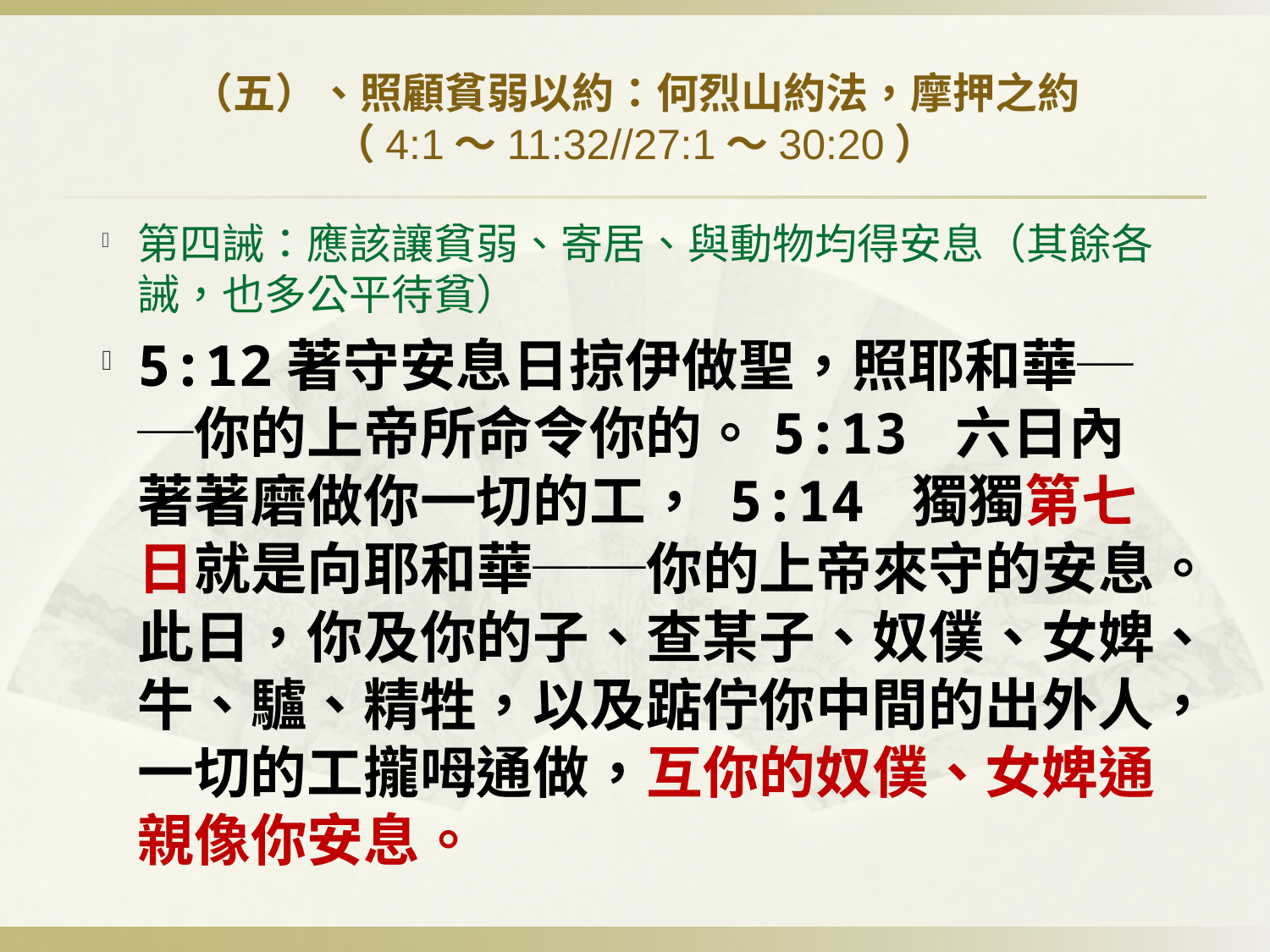

# （五）、照顧貧弱以約：何烈山約法，摩押之約 （4:1～11:32//27:1～30:20）
第四誡：應該讓貧弱、寄居、與動物均得安息（其餘各誡，也多公平待貧）
5:12著守安息日掠伊做聖，照耶和華──你的上帝所命令你的。5:13 六日內著著磨做你一切的工， 5:14 獨獨第七日就是向耶和華──你的上帝來守的安息。此日，你及你的子、查某子、奴僕、女婢、牛、驢、精牲，以及踮佇你中間的出外人，一切的工攏呣通做，互你的奴僕、女婢通親像你安息。